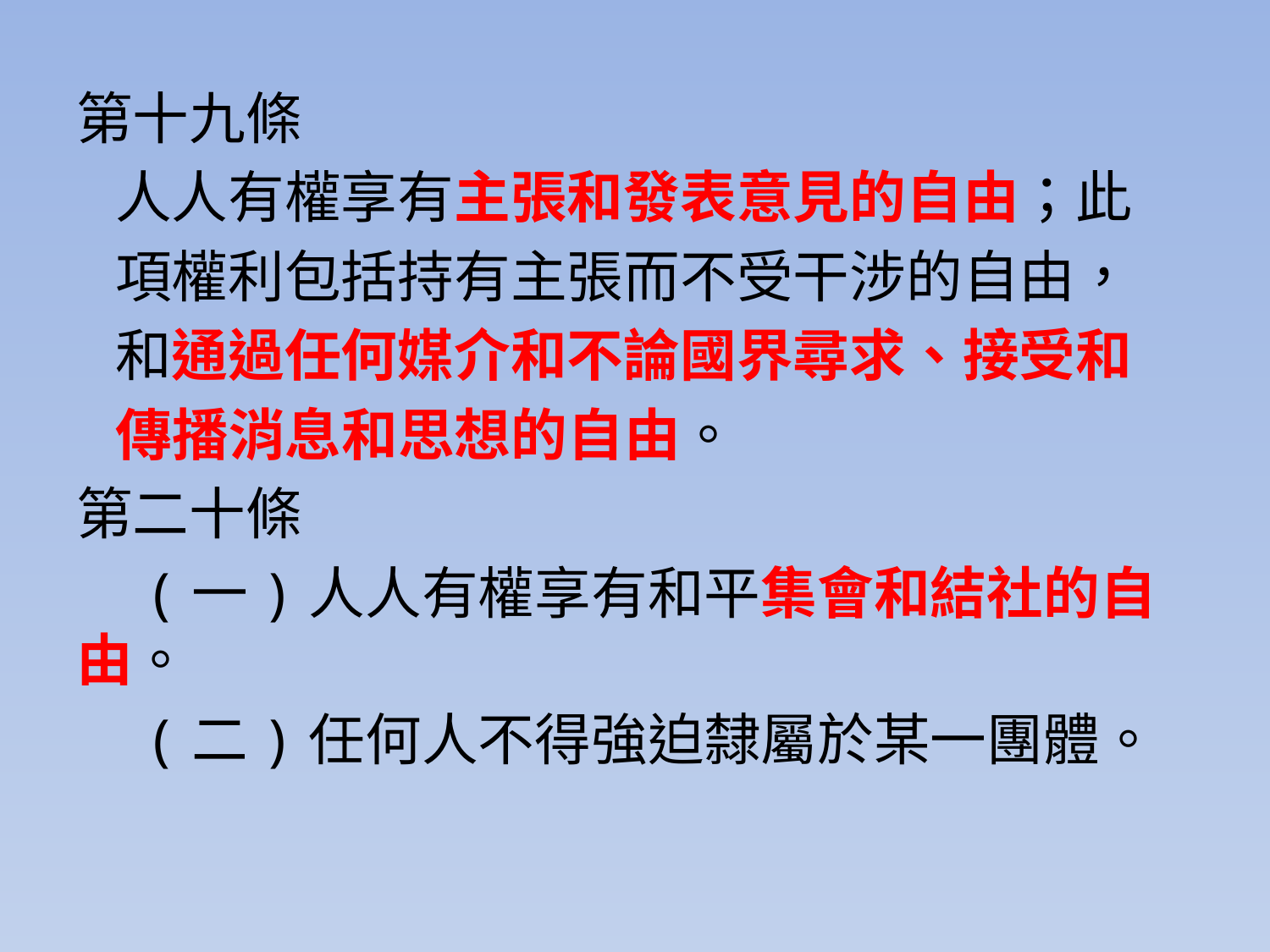

第十九條
  人人有權享有主張和發表意見的自由；此
  項權利包括持有主張而不受干涉的自由，
  和通過任何媒介和不論國界尋求、接受和
  傳播消息和思想的自由。
第二十條
  (一)人人有權享有和平集會和結社的自由。
  (二)任何人不得強迫隸屬於某一團體。